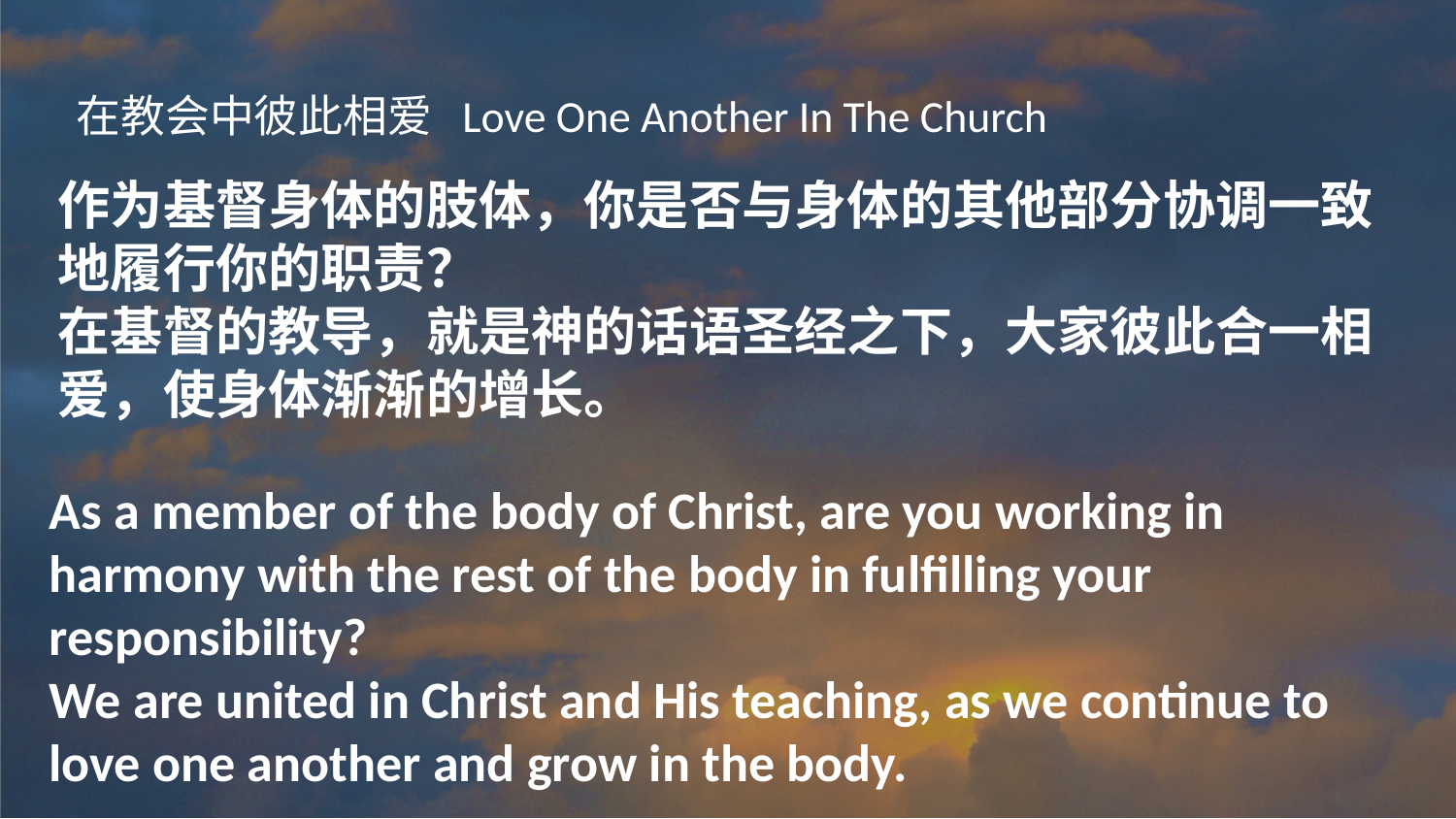

在教会中彼此相爱  Love One Another In The Church
作为基督身体的肢体，你是否与身体的其他部分协调一致地履行你的职责？
在基督的教导，就是神的话语圣经之下，大家彼此合一相爱，使身体渐渐的增长。
As a member of the body of Christ, are you working in harmony with the rest of the body in fulfilling your responsibility?
We are united in Christ and His teaching, as we continue to love one another and grow in the body.